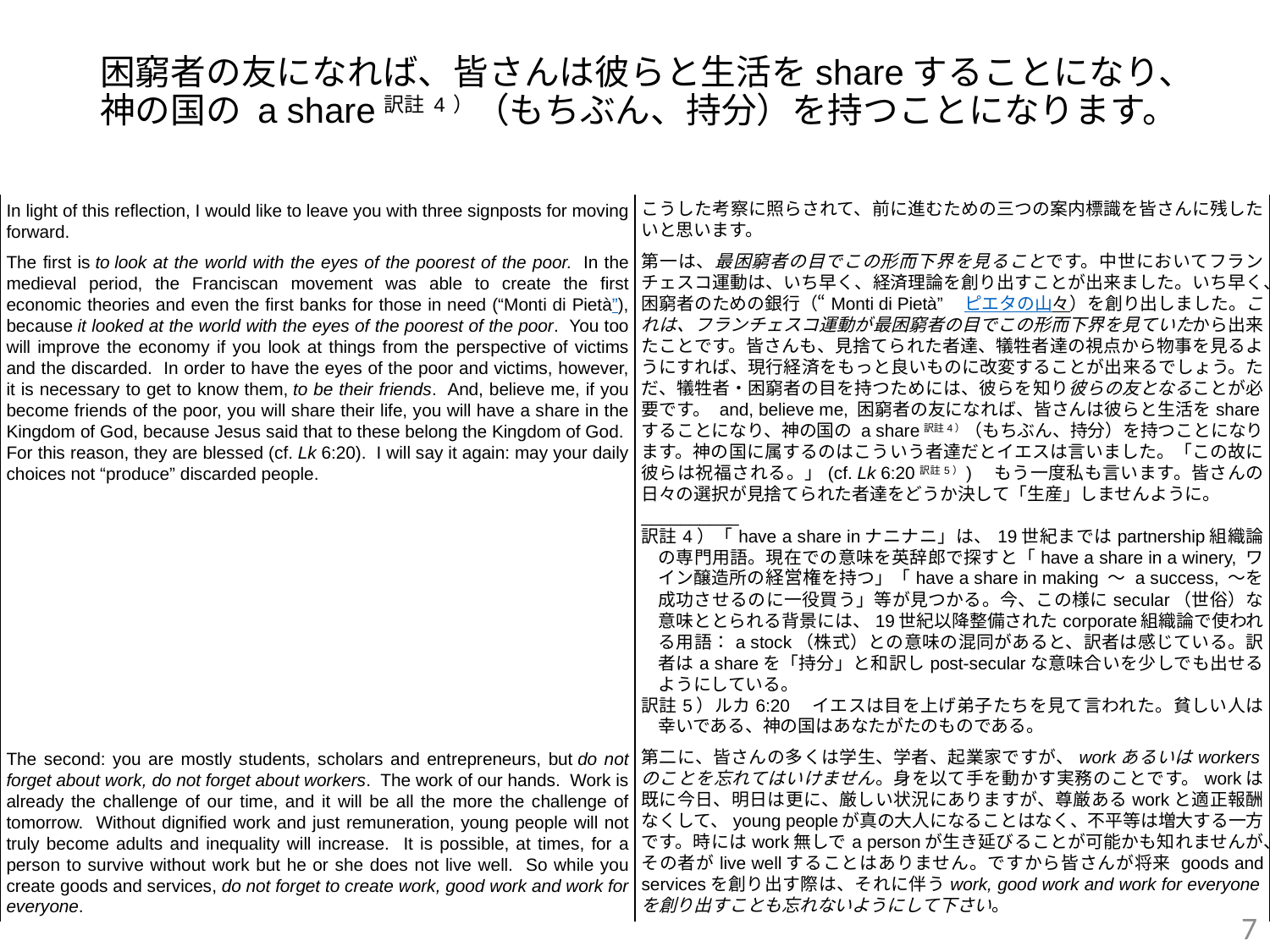

# 困窮者の友になれば、皆さんは彼らと生活をshareすることになり、神の国の a share訳註4）（もちぶん、持分）を持つことになります。
| In light of this reflection, I would like to leave you with three signposts for moving forward. | こうした考察に照らされて、前に進むための三つの案内標識を皆さんに残したいと思います。 |
| --- | --- |
| The first is to look at the world with the eyes of the poorest of the poor.  In the medieval period, the Franciscan movement was able to create the first economic theories and even the first banks for those in need (“Monti di Pietà”), because it looked at the world with the eyes of the poorest of the poor. You too will improve the economy if you look at things from the perspective of victims and the discarded. In order to have the eyes of the poor and victims, however, it is necessary to get to know them, to be their friends. And, believe me, if you become friends of the poor, you will share their life, you will have a share in the Kingdom of God, because Jesus said that to these belong the Kingdom of God. For this reason, they are blessed (cf. Lk 6:20). I will say it again: may your daily choices not “produce” discarded people. | 第一は、最困窮者の目でこの形而下界を見ることです。中世においてフランチェスコ運動は、いち早く、経済理論を創り出すことが出来ました。いち早く、困窮者のための銀行（“Monti di Pietà”　ピエタの山々）を創り出しました。これは、フランチェスコ運動が最困窮者の目でこの形而下界を見ていたから出来たことです。皆さんも、見捨てられた者達、犠牲者達の視点から物事を見るようにすれば、現行経済をもっと良いものに改変することが出来るでしょう。ただ、犠牲者・困窮者の目を持つためには、彼らを知り彼らの友となることが必要です。 and, believe me, 困窮者の友になれば、皆さんは彼らと生活をshareすることになり、神の国の a share訳註4）（もちぶん、持分）を持つことになります。神の国に属するのはこういう者達だとイエスは言いました。「この故に彼らは祝福される。」(cf. Lk 6:20訳註5）)　もう一度私も言います。皆さんの日々の選択が見捨てられた者達をどうか決して「生産」しませんように。 \_\_\_\_\_\_\_\_\_\_ 訳註4）「have a share inナニナニ」は、19世紀まではpartnership組織論の専門用語。現在での意味を英辞郎で探すと「have a share in a winery, ワイン醸造所の経営権を持つ」「have a share in making ～ a success, ～を成功させるのに一役買う」等が見つかる。今、この様にsecular（世俗）な意味ととられる背景には、19世紀以降整備されたcorporate組織論で使われる用語：a stock（株式）との意味の混同があると、訳者は感じている。訳者はa shareを「持分」と和訳しpost-secularな意味合いを少しでも出せるようにしている。 訳註5）ルカ6:20　イエスは目を上げ弟子たちを見て言われた。貧しい人は幸いである、神の国はあなたがたのものである。 |
| The second: you are mostly students, scholars and entrepreneurs, but do not forget about work, do not forget about workers. The work of our hands. Work is already the challenge of our time, and it will be all the more the challenge of tomorrow. Without dignified work and just remuneration, young people will not truly become adults and inequality will increase. It is possible, at times, for a person to survive without work but he or she does not live well. So while you create goods and services, do not forget to create work, good work and work for everyone. | 第二に、皆さんの多くは学生、学者、起業家ですが、workあるいはworkersのことを忘れてはいけません。身を以て手を動かす実務のことです。workは既に今日、明日は更に、厳しい状況にありますが、尊厳あるworkと適正報酬なくして、young peopleが真の大人になることはなく、不平等は増大する一方です。時にはwork無しでa personが生き延びることが可能かも知れませんが、その者がlive wellすることはありません。ですから皆さんが将来 goods and servicesを創り出す際は、それに伴うwork, good work and work for everyoneを創り出すことも忘れないようにして下さい。 |
7